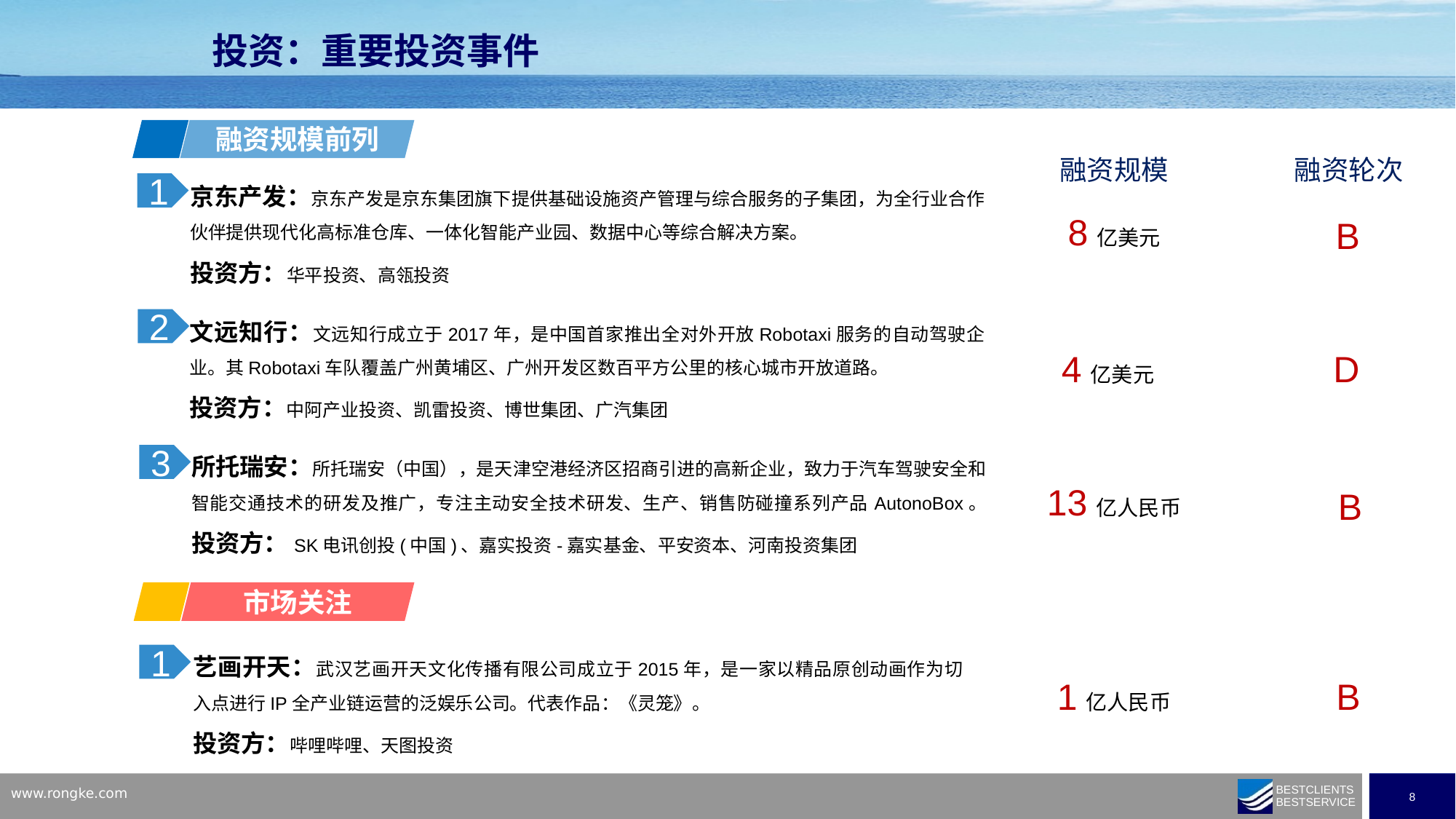

投资：重要投资事件

融资规模前列
融资轮次
融资规模
京东产发：京东产发是京东集团旗下提供基础设施资产管理与综合服务的子集团，为全行业合作伙伴提供现代化高标准仓库、一体化智能产业园、数据中心等综合解决方案。
投资方：华平投资、高瓴投资
1
8亿美元
B
文远知行：文远知行成立于2017年，是中国首家推出全对外开放Robotaxi服务的自动驾驶企业。其Robotaxi车队覆盖广州黄埔区、广州开发区数百平方公里的核心城市开放道路。
投资方：中阿产业投资、凯雷投资、博世集团、广汽集团
2
D
4亿美元
所托瑞安：所托瑞安（中国），是天津空港经济区招商引进的高新企业，致力于汽车驾驶安全和智能交通技术的研发及推广，专注主动安全技术研发、生产、销售防碰撞系列产品AutonoBox。 投资方：SK电讯创投(中国)、嘉实投资-嘉实基金、平安资本、河南投资集团
3
13亿人民币
B

市场关注
艺画开天：武汉艺画开天文化传播有限公司成立于2015年，是一家以精品原创动画作为切入点进行IP全产业链运营的泛娱乐公司。代表作品：《灵笼》。
投资方：哔哩哔哩、天图投资
1
B
1亿人民币